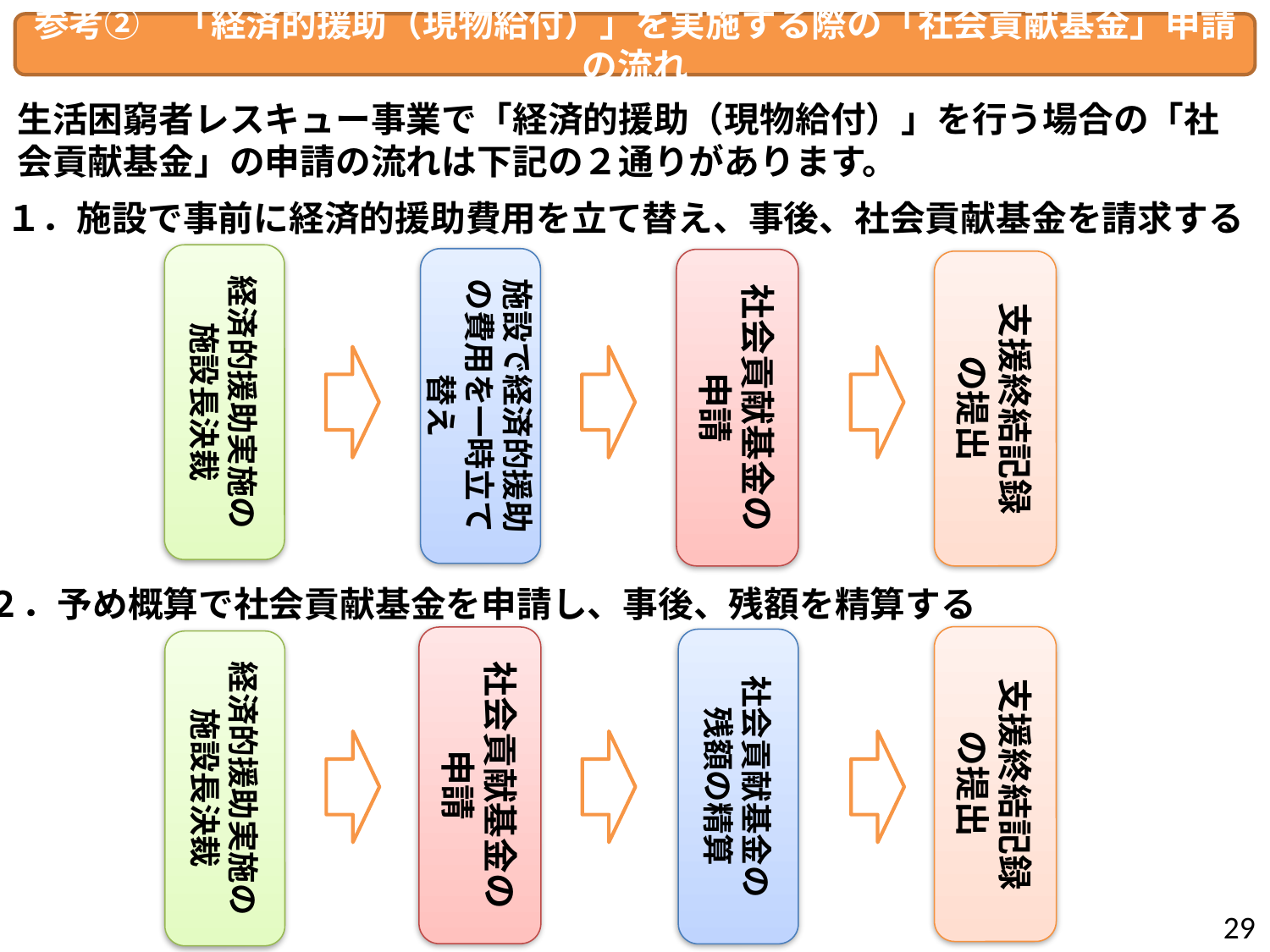

参考②　「経済的援助（現物給付）」を実施する際の「社会貢献基金」申請の流れ
生活困窮者レスキュー事業で「経済的援助（現物給付）」を行う場合の「社会貢献基金」の申請の流れは下記の２通りがあります。
１．施設で事前に経済的援助費用を立て替え、事後、社会貢献基金を請求する
経済的援助実施の
施設長決裁
施設で経済的援助の費用を一時立て替え
社会貢献基金の
申請
支援終結記録
の提出

２．予め概算で社会貢献基金を申請し、事後、残額を精算する
支援終結記録
の提出
社会貢献基金の
申請
社会貢献基金の
残額の精算
経済的援助実施の
施設長決裁

29